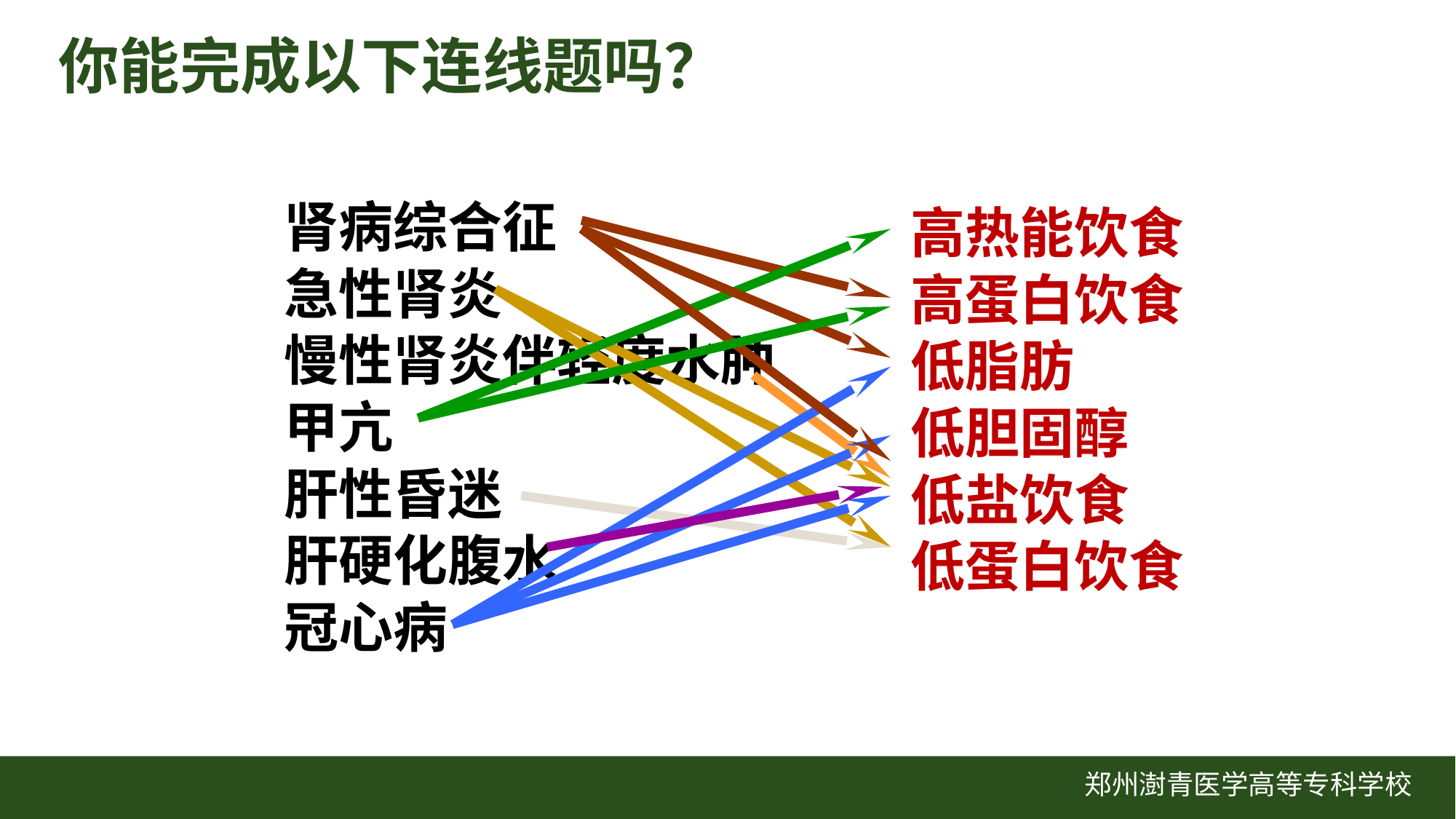

你能完成以下连线题吗？
肾病综合征
急性肾炎
慢性肾炎伴轻度水肿
甲亢
肝性昏迷
肝硬化腹水
冠心病
高热能饮食
高蛋白饮食
低脂肪
低胆固醇
低盐饮食
低蛋白饮食

郑州澍青医学高等专科学校